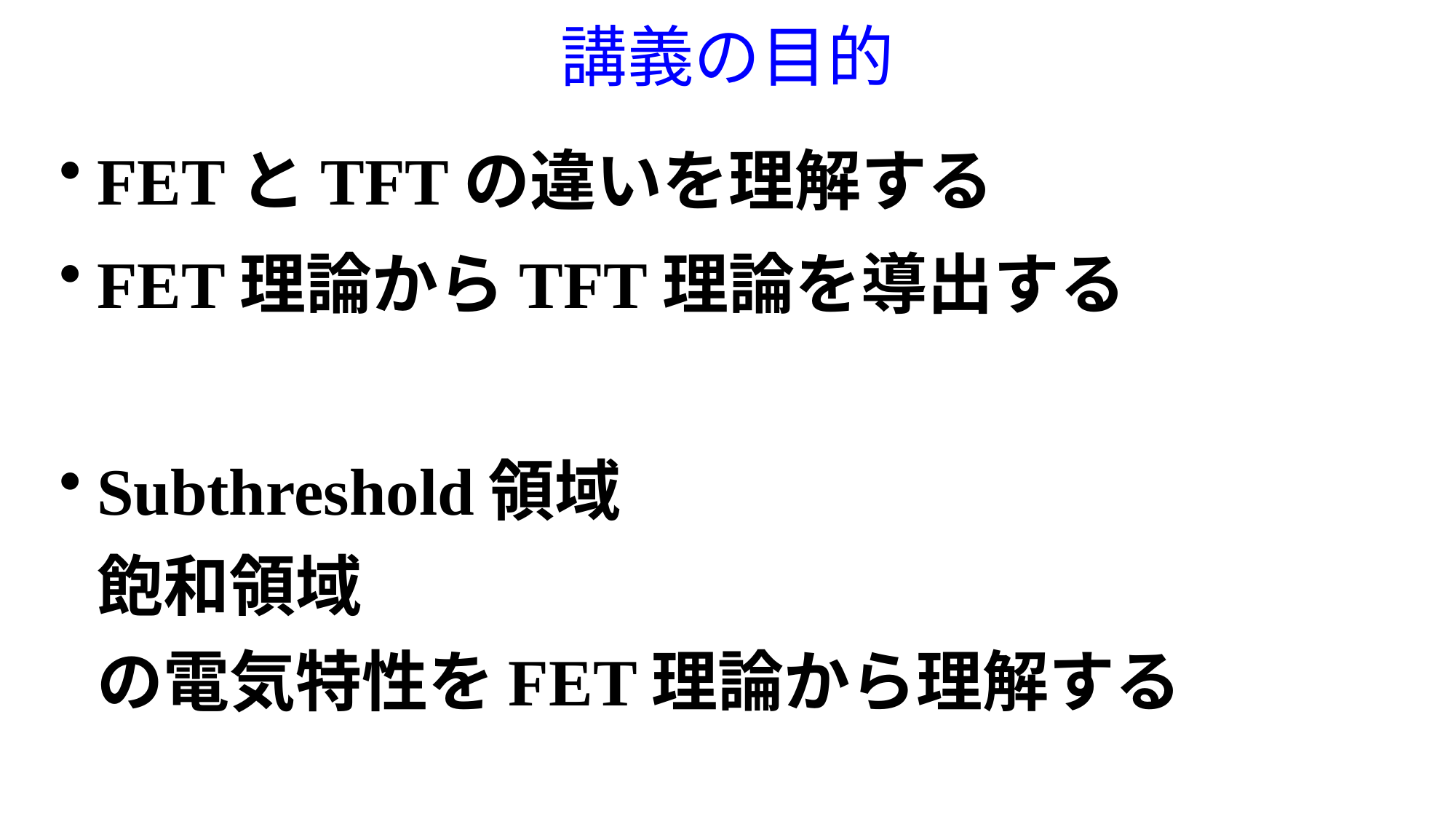

# 講義の目的
FETとTFTの違いを理解する
FET理論からTFT理論を導出する

Subthreshold領域
飽和領域
の電気特性をFET理論から理解する